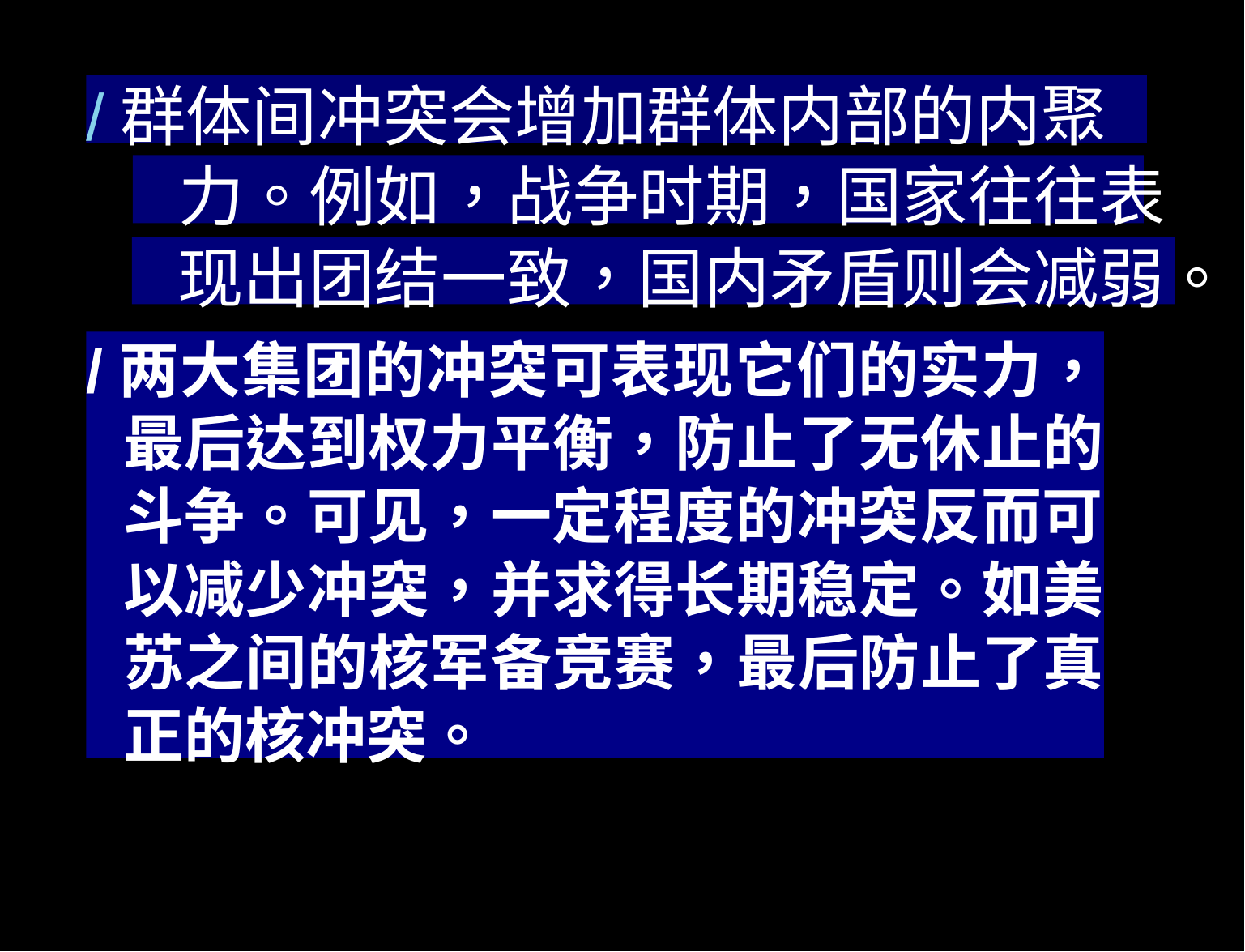

/群体间冲突会增加群体内部的内聚
力。例如，战争时期，国家往往表
现出团结一致，国内矛盾则会减弱。
/两大集团的冲突可表现它们的实力， 最后达到权力平衡，防止了无休止的 斗争。可见，一定程度的冲突反而可 以减少冲突，并求得长期稳定。如美 苏之间的核军备竞赛，最后防止了真 正的核冲突。